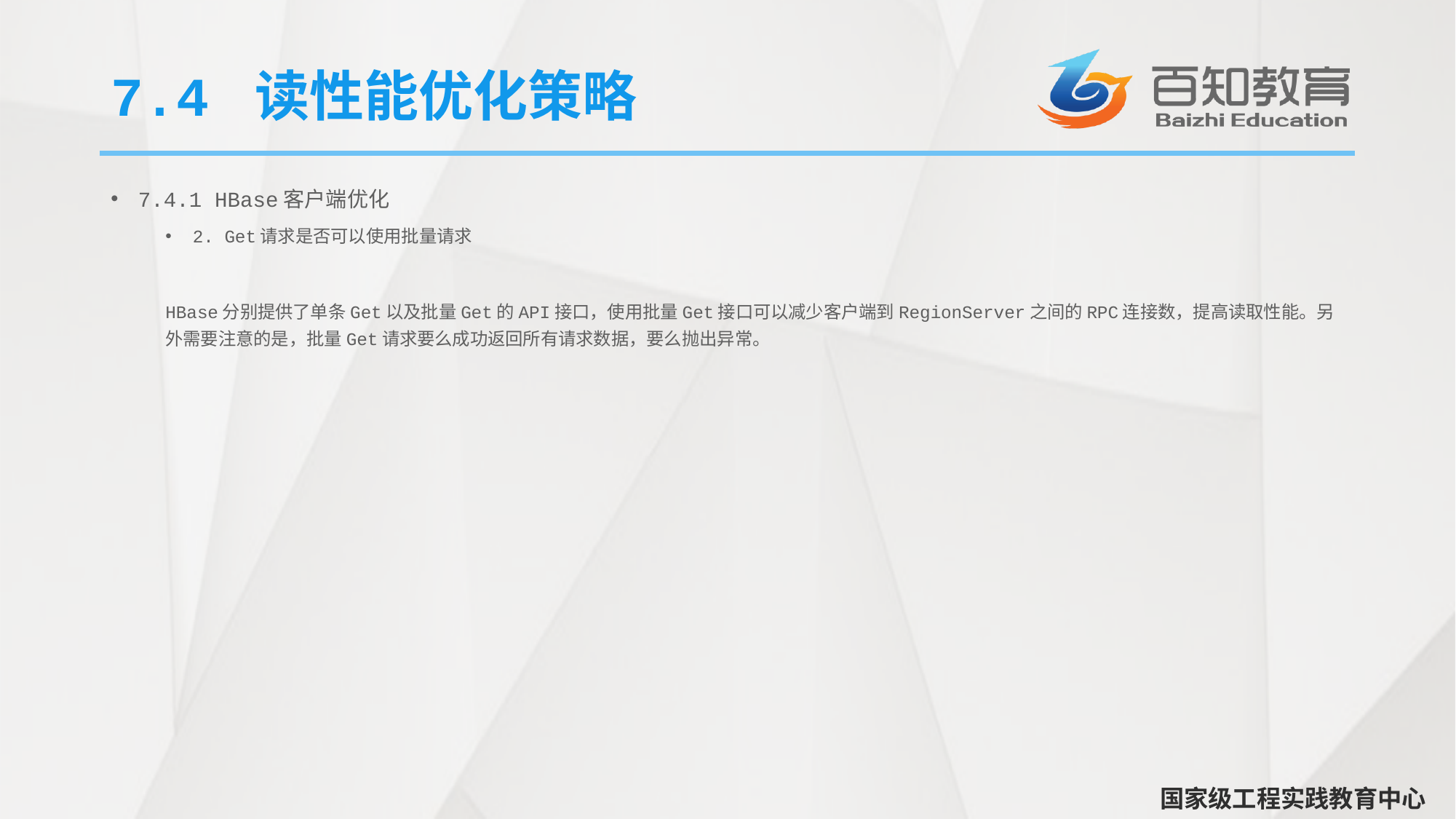

# 7.4 读性能优化策略
7.4.1 HBase客户端优化
2. Get请求是否可以使用批量请求

HBase分别提供了单条Get以及批量Get的API接口，使用批量Get接口可以减少客户端到RegionServer之间的RPC连接数，提高读取性能。另外需要注意的是，批量Get请求要么成功返回所有请求数据，要么抛出异常。